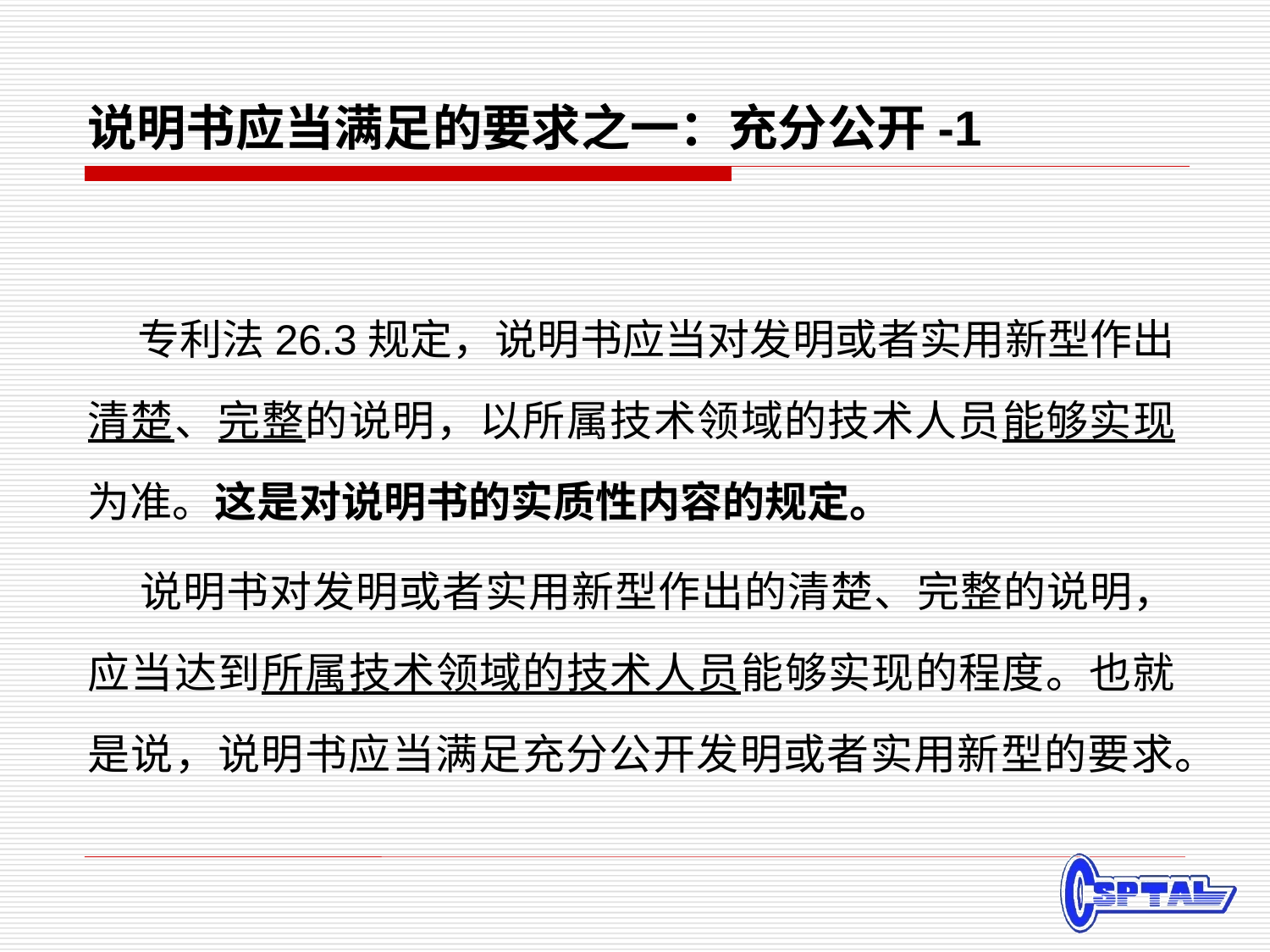

# 说明书应当满足的要求之一：充分公开-1
    专利法26.3规定，说明书应当对发明或者实用新型作出清楚、完整的说明，以所属技术领域的技术人员能够实现为准。这是对说明书的实质性内容的规定。
    说明书对发明或者实用新型作出的清楚、完整的说明，应当达到所属技术领域的技术人员能够实现的程度。也就是说，说明书应当满足充分公开发明或者实用新型的要求。